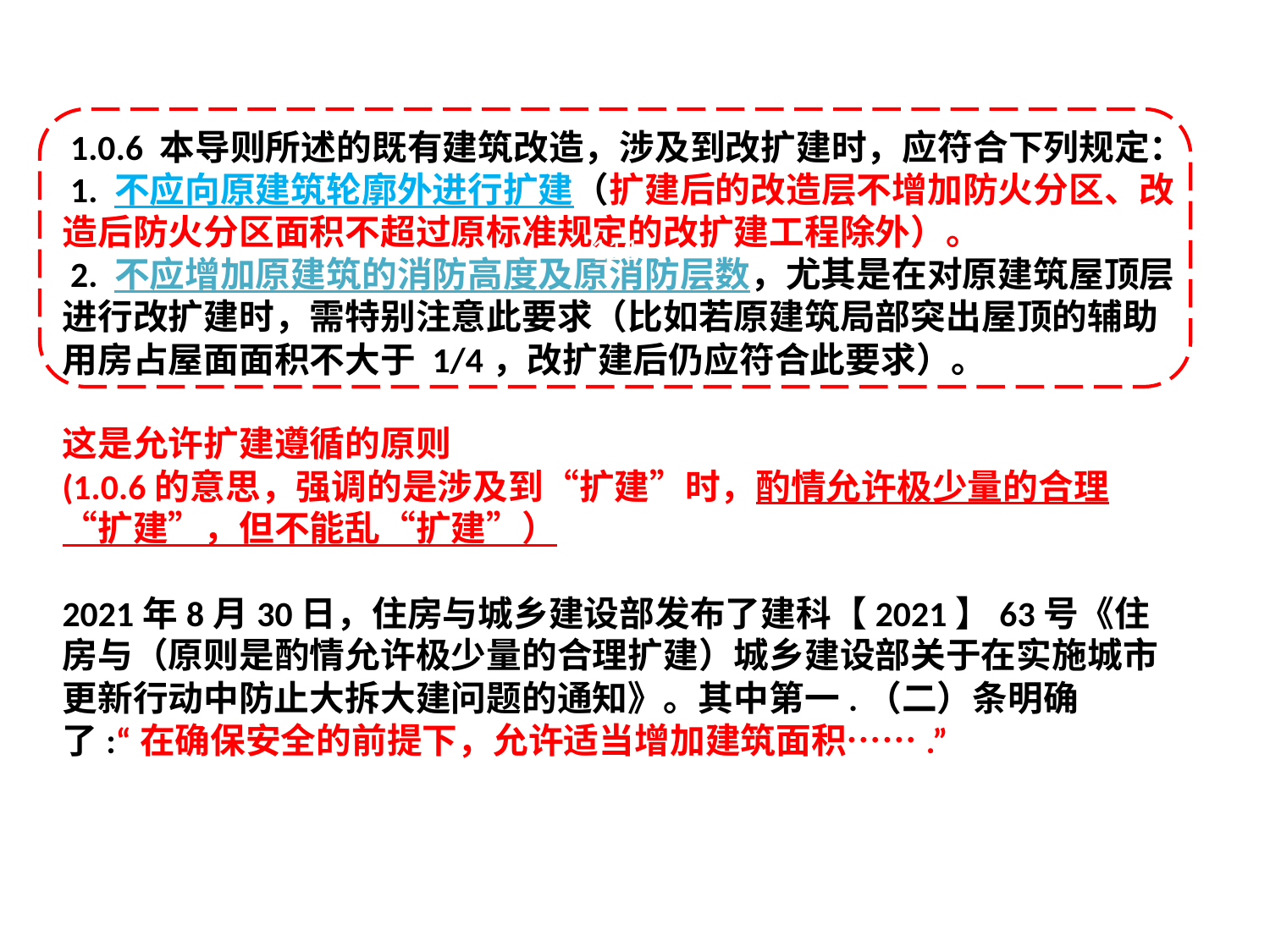

#
111
 1.0.6 本导则所述的既有建筑改造，涉及到改扩建时，应符合下列规定：
 1. 不应向原建筑轮廓外进行扩建（扩建后的改造层不增加防火分区、改造后防火分区面积不超过原标准规定的改扩建工程除外）。
 2. 不应增加原建筑的消防高度及原消防层数，尤其是在对原建筑屋顶层进行改扩建时，需特别注意此要求（比如若原建筑局部突出屋顶的辅助用房占屋面面积不大于 1/4，改扩建后仍应符合此要求）。

这是允许扩建遵循的原则
(1.0.6的意思，强调的是涉及到“扩建”时，酌情允许极少量的合理“扩建”，但不能乱“扩建”）

2021年8月30日，住房与城乡建设部发布了建科【2021】63号《住房与（原则是酌情允许极少量的合理扩建）城乡建设部关于在实施城市更新行动中防止大拆大建问题的通知》。其中第一.（二）条明确了:“在确保安全的前提下，允许适当增加建筑面积…….”